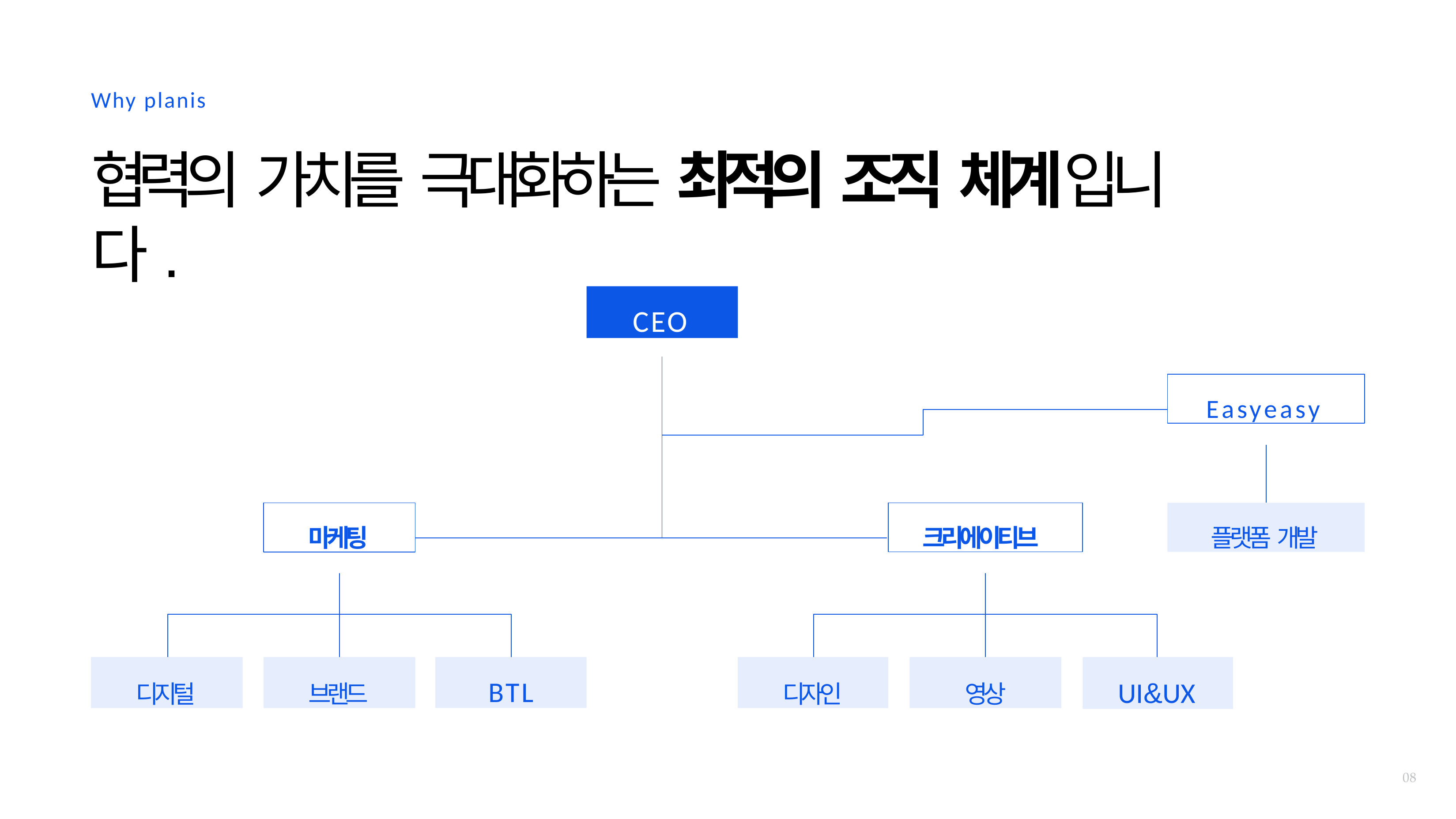

Why planis
# 협력의 가치를 극대화하는 최적의 조직 체계입니다.
CEO

Easyeasy

마케팅
크리에이티브
플랫폼 개발

디지털
브랜드
BTL
디자인
영상
UI&UX
08